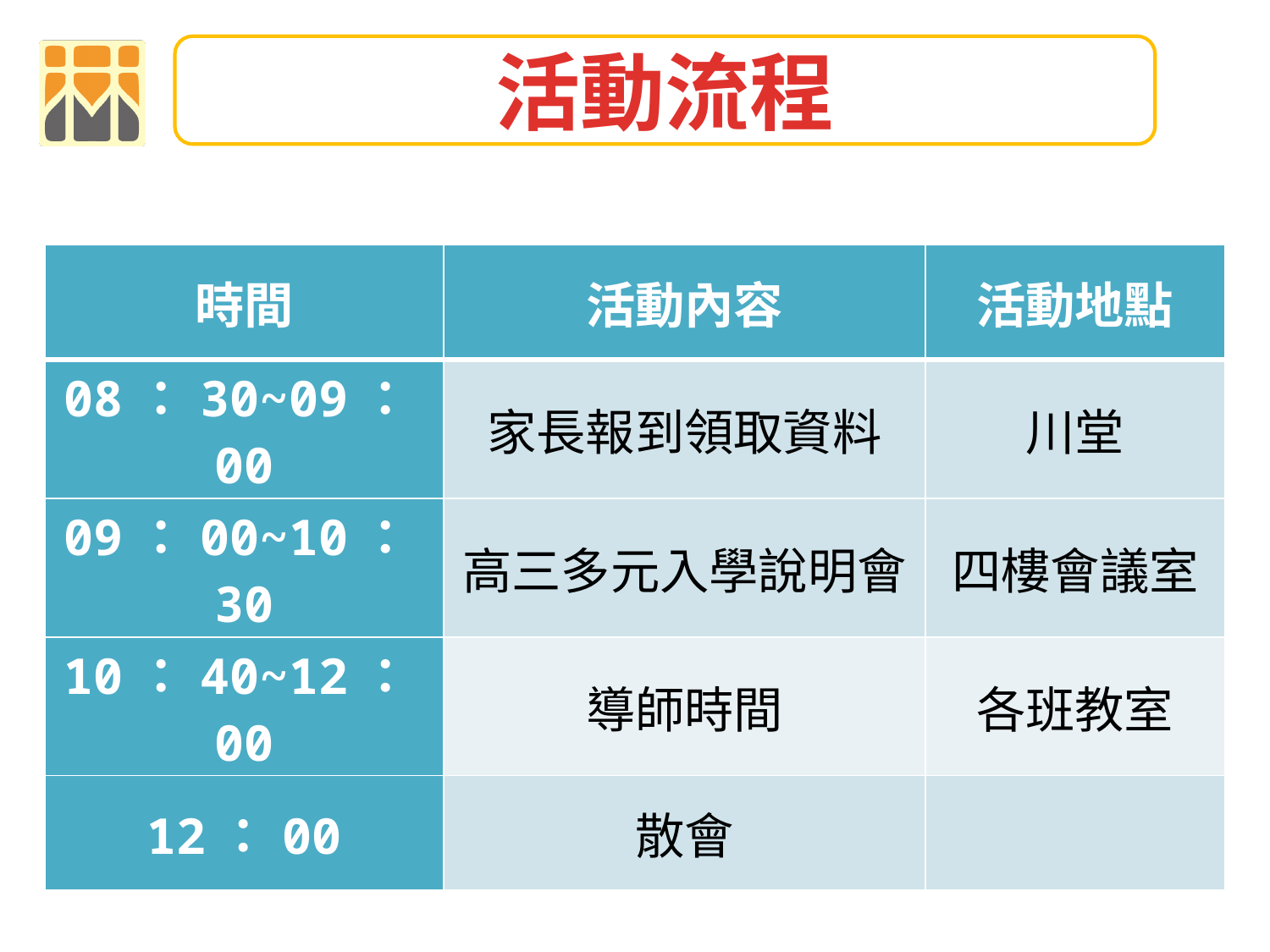

活動流程
| 時間 | 活動內容 | 活動地點 |
| --- | --- | --- |
| 08：30~09：00 | 家長報到領取資料 | 川堂 |
| 09：00~10：30 | 高三多元入學說明會 | 四樓會議室 |
| 10：40~12：00 | 導師時間 | 各班教室 |
| 12：00 | 散會 |  |